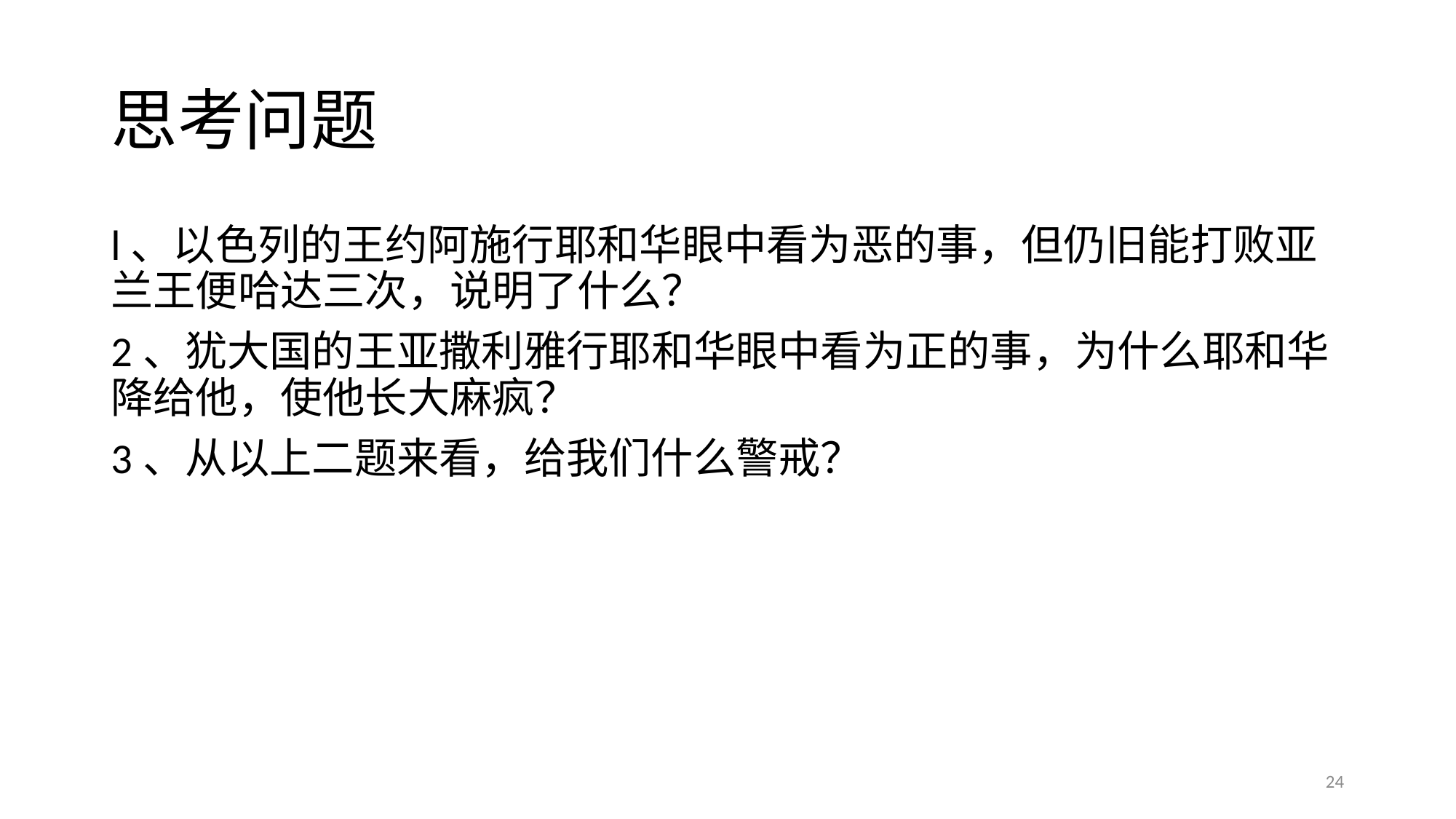

# 思考问题
l、以色列的王约阿施行耶和华眼中看为恶的事，但仍旧能打败亚兰王便哈达三次，说明了什么？
2、犹大国的王亚撒利雅行耶和华眼中看为正的事，为什么耶和华降给他，使他长大麻疯？
3、从以上二题来看，给我们什么警戒？
24